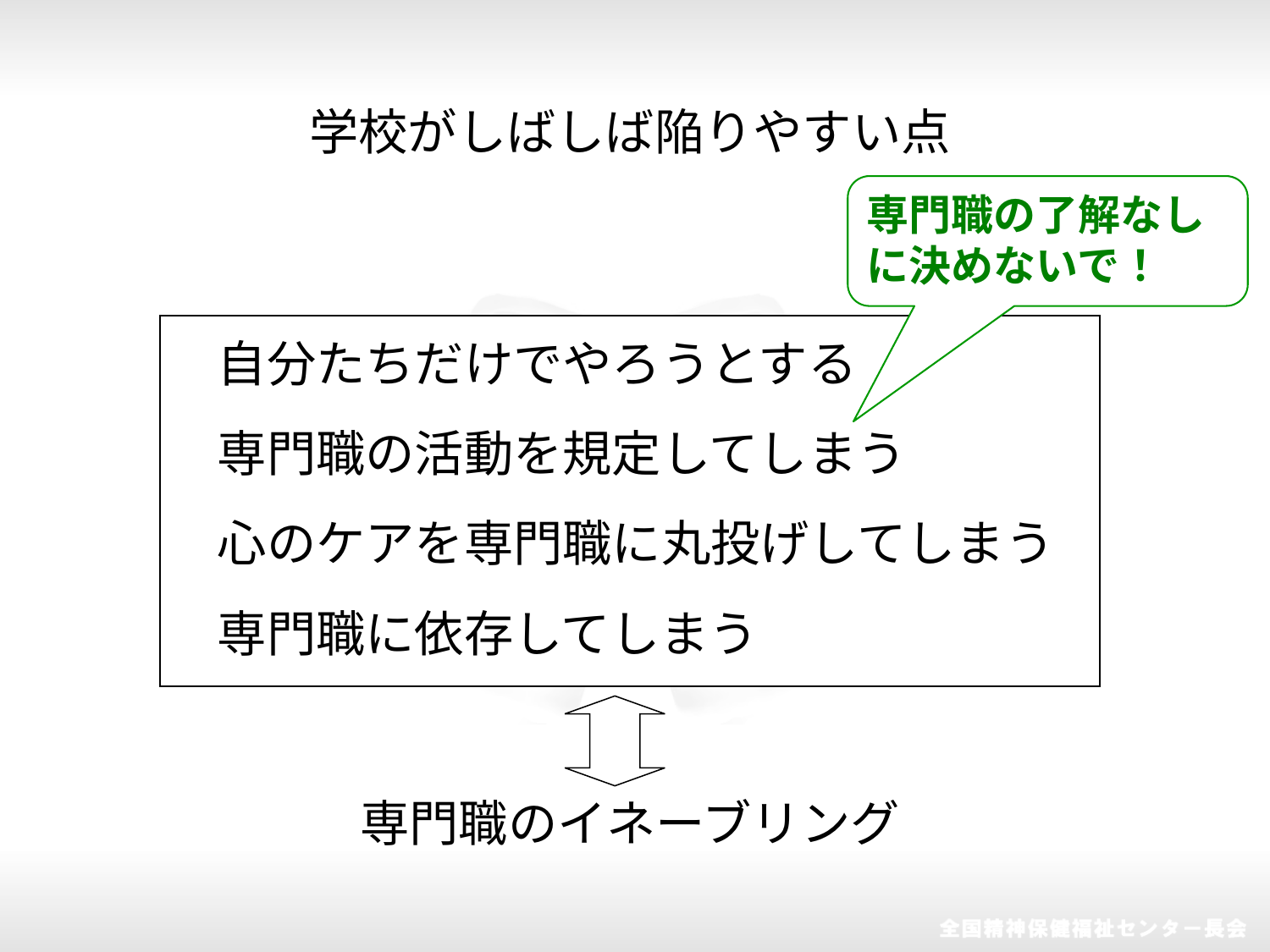

学校がしばしば陥りやすい点
専門職の了解なしに決めないで！

自分たちだけでやろうとする
専門職の活動を規定してしまう
心のケアを専門職に丸投げしてしまう
専門職に依存してしまう

専門職のイネーブリング